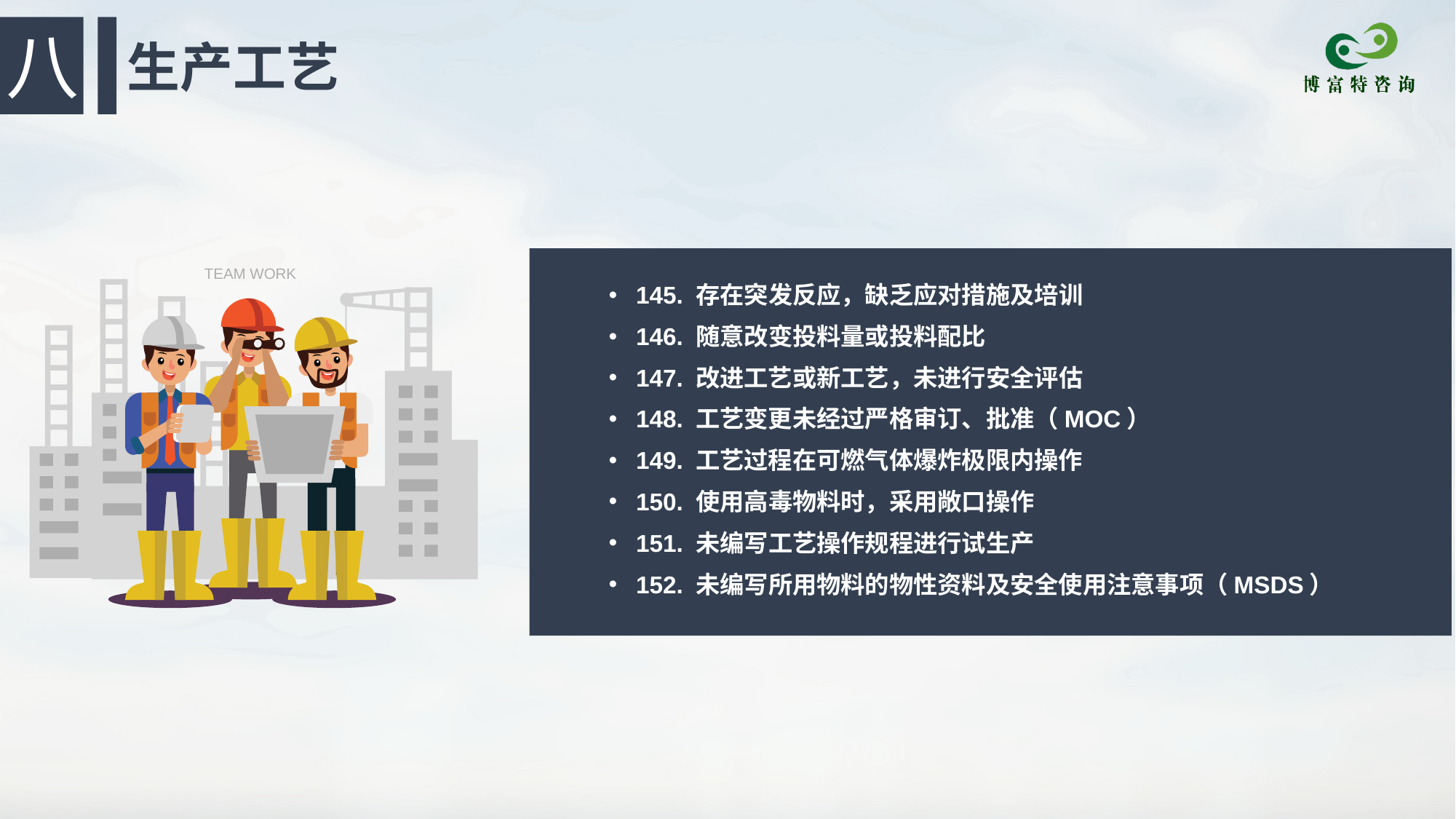

八

生产工艺

TEAM WORK

145. 存在突发反应，缺乏应对措施及培训
146. 随意改变投料量或投料配比
147. 改进工艺或新工艺，未进行安全评估
148. 工艺变更未经过严格审订、批准（MOC）
149. 工艺过程在可燃气体爆炸极限内操作
150. 使用高毒物料时，采用敞口操作
151. 未编写工艺操作规程进行试生产
152. 未编写所用物料的物性资料及安全使用注意事项（MSDS）